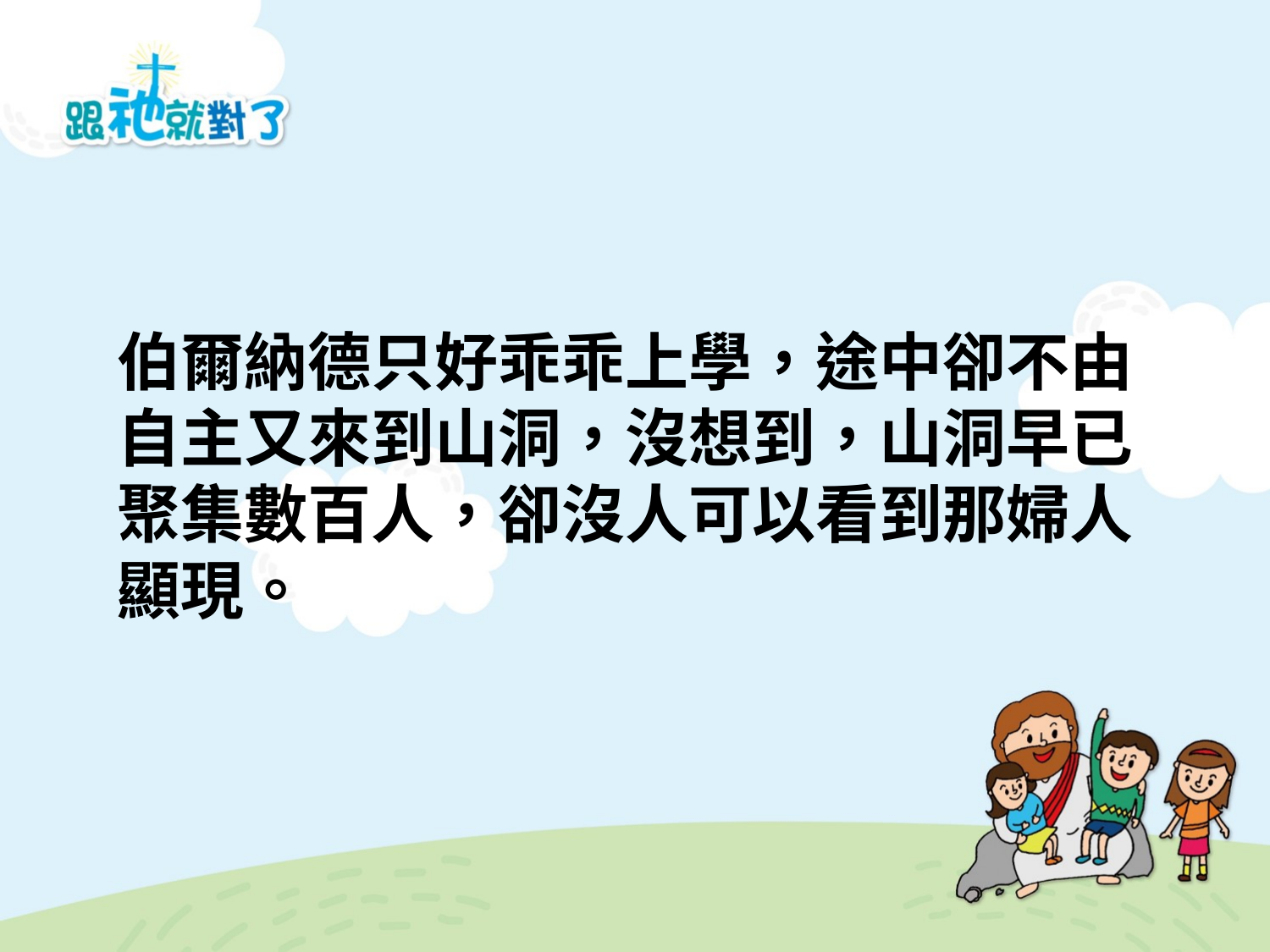

伯爾納德只好乖乖上學，途中卻不由自主又來到山洞，沒想到，山洞早已聚集數百人，卻沒人可以看到那婦人顯現。